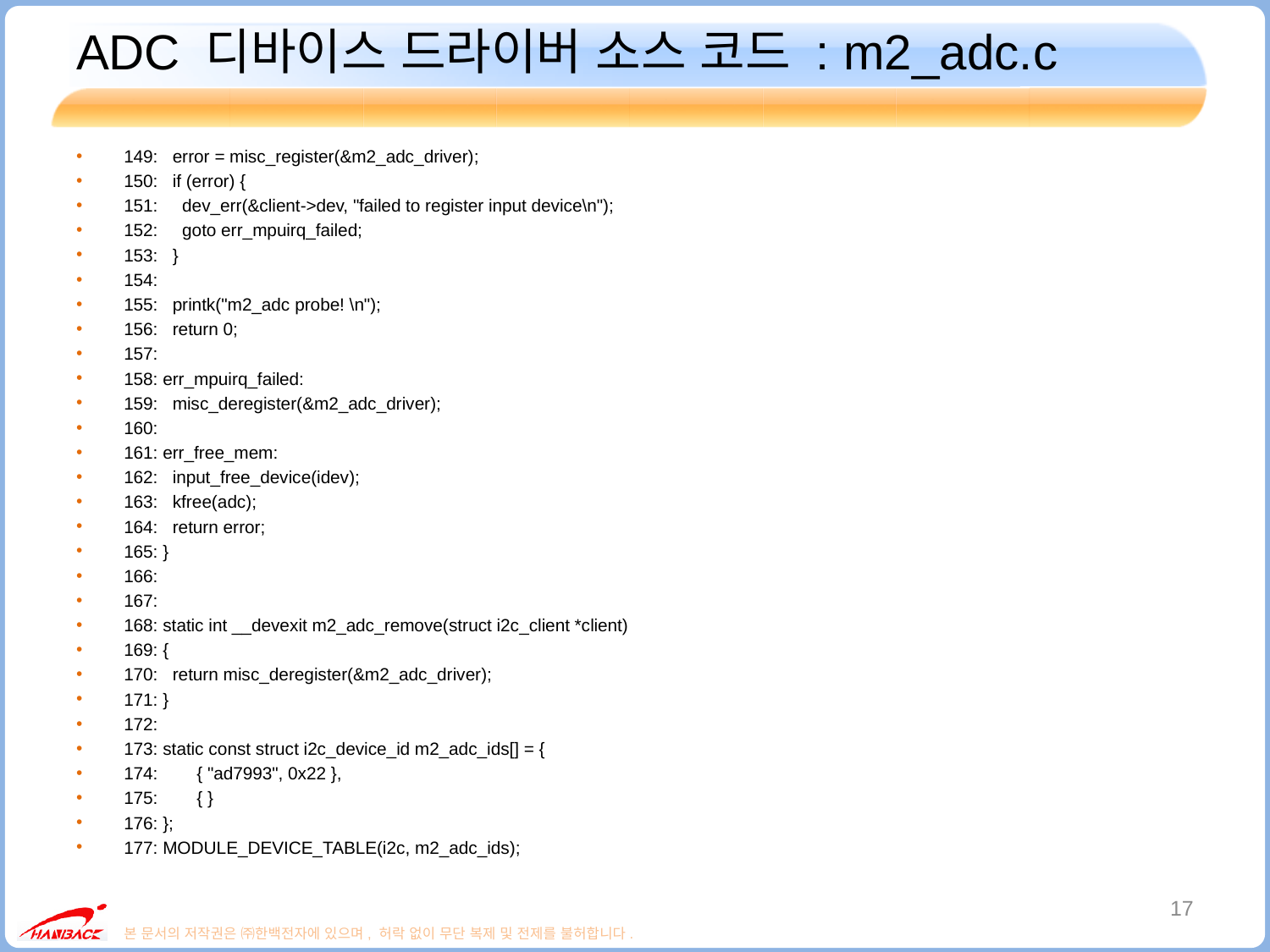

# ADC 디바이스 드라이버 소스 코드 : m2_adc.c
149:   error = misc_register(&m2_adc_driver);
150:   if (error) {
151:     dev_err(&client->dev, "failed to register input device\n");
152:     goto err_mpuirq_failed;
153:   }
154:
155:   printk("m2_adc probe! \n");
156:   return 0;
157:
158: err_mpuirq_failed:
159:   misc_deregister(&m2_adc_driver);
160:
161: err_free_mem:
162:   input_free_device(idev);
163:   kfree(adc);
164:   return error;
165: }
166:
167:
168: static int __devexit m2_adc_remove(struct i2c_client *client)
169: {
170:   return misc_deregister(&m2_adc_driver);
171: }
172:
173: static const struct i2c_device_id m2_adc_ids[] = {
174:        { "ad7993", 0x22 },
175:        { }
176: };
177: MODULE_DEVICE_TABLE(i2c, m2_adc_ids);

17